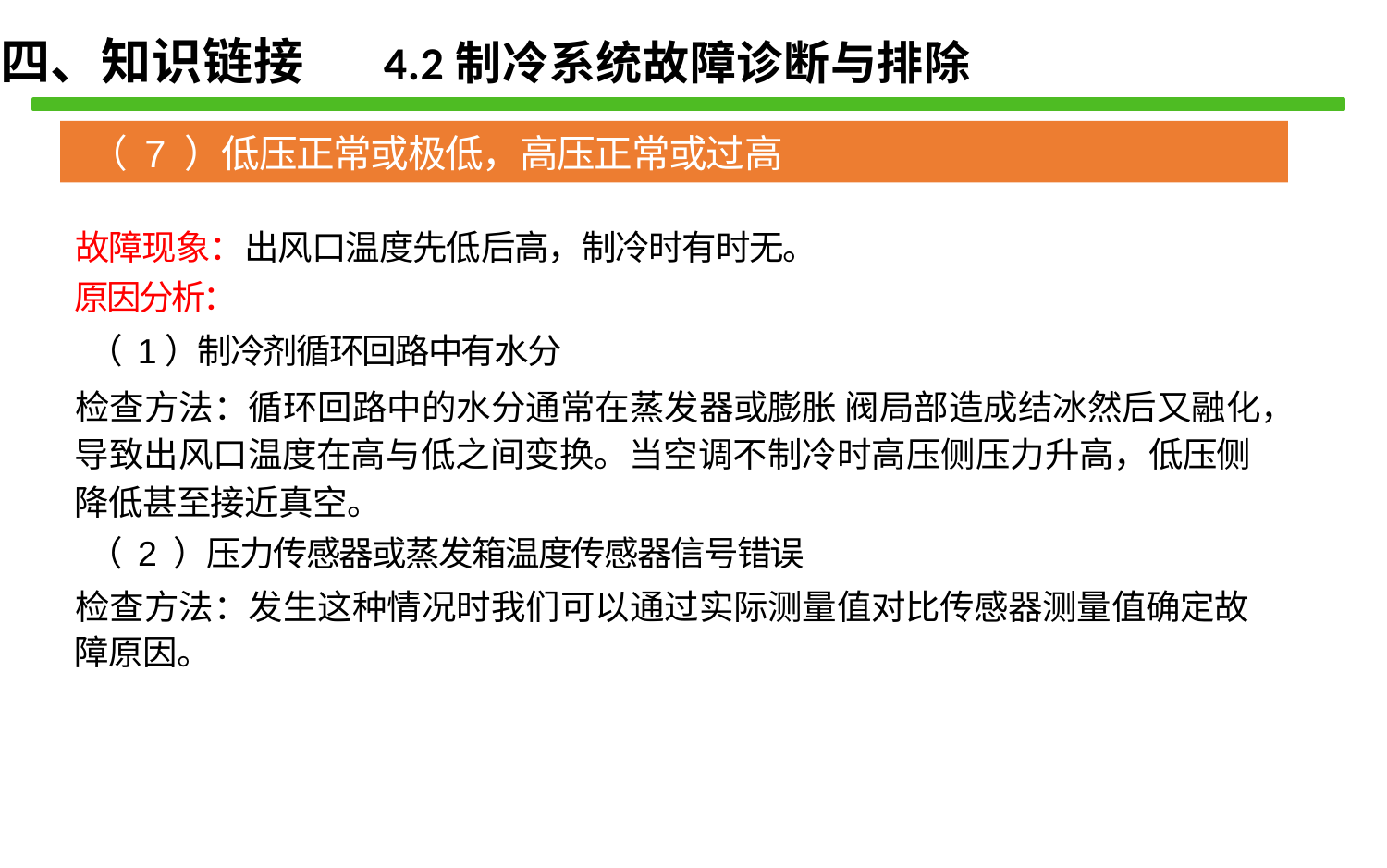

四、知识链接     4.2制冷系统故障诊断与排除

（ 7 ）低压正常或极低，高压正常或过高

故障现象：出风口温度先低后高，制冷时有时无。
原因分析：
（ 1）制冷剂循环回路中有水分
检查方法：循环回路中的水分通常在蒸发器或膨胀 阀局部造成结冰然后又融化，导致出风口温度在高与低之间变换。当空调不制冷时高压侧压力升高，低压侧降低甚至接近真空。
（ 2 ）压力传感器或蒸发箱温度传感器信号错误
检查方法：发生这种情况时我们可以通过实际测量值对比传感器测量值确定故障原因。